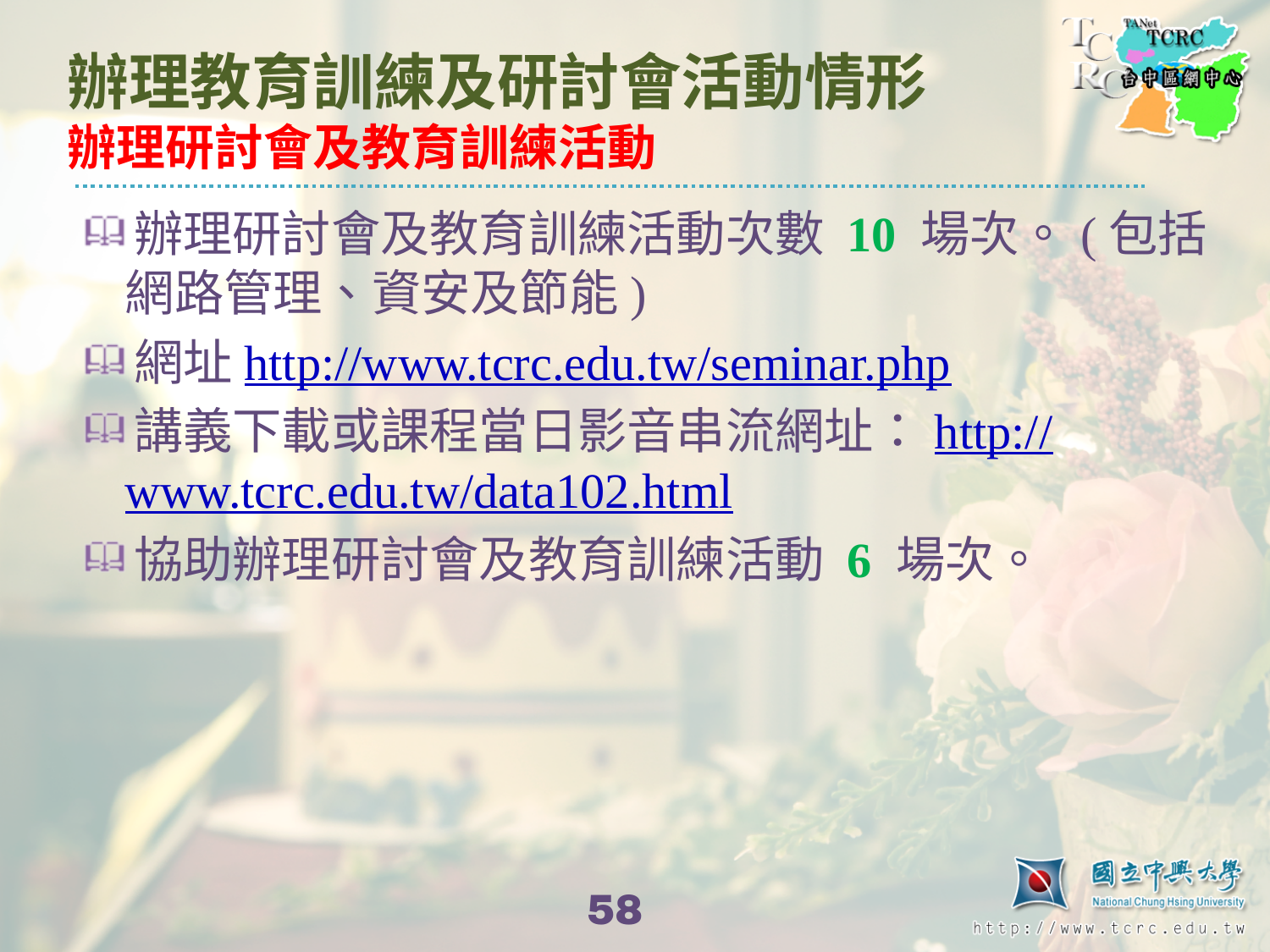

# 辦理教育訓練及研討會活動情形 辦理研討會及教育訓練活動
辦理研討會及教育訓練活動次數 10 場次。(包括網路管理、資安及節能)
網址http://www.tcrc.edu.tw/seminar.php
講義下載或課程當日影音串流網址：http://www.tcrc.edu.tw/data102.html
協助辦理研討會及教育訓練活動 6 場次。